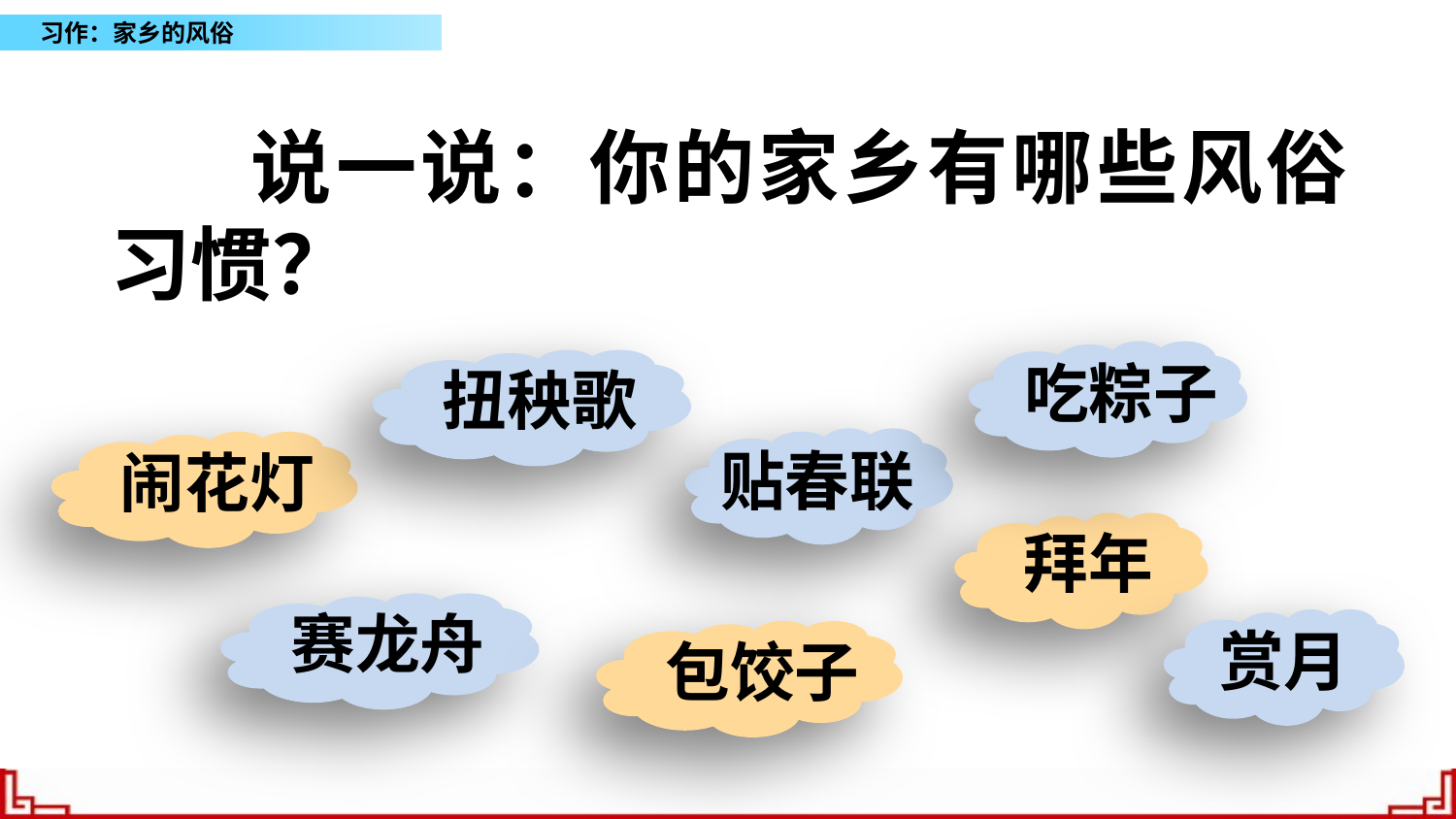

说一说：你的家乡有哪些风俗习惯？

 吃粽子

扭秧歌

贴春联

闹花灯

拜年

赛龙舟

 赏月

包饺子